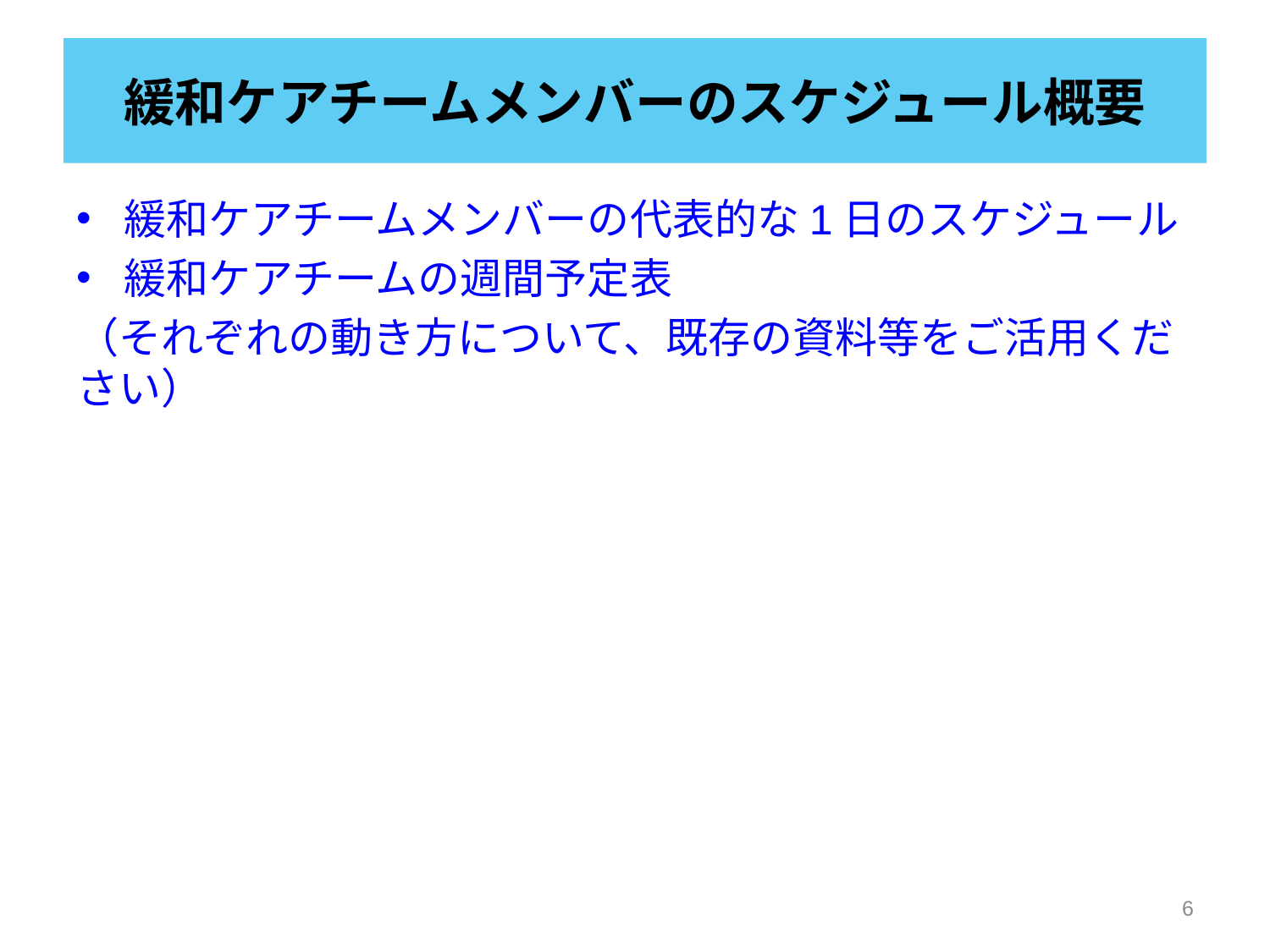

# 緩和ケアチームメンバーのスケジュール概要
緩和ケアチームメンバーの代表的な1日のスケジュール
緩和ケアチームの週間予定表
（それぞれの動き方について、既存の資料等をご活用ください）
6